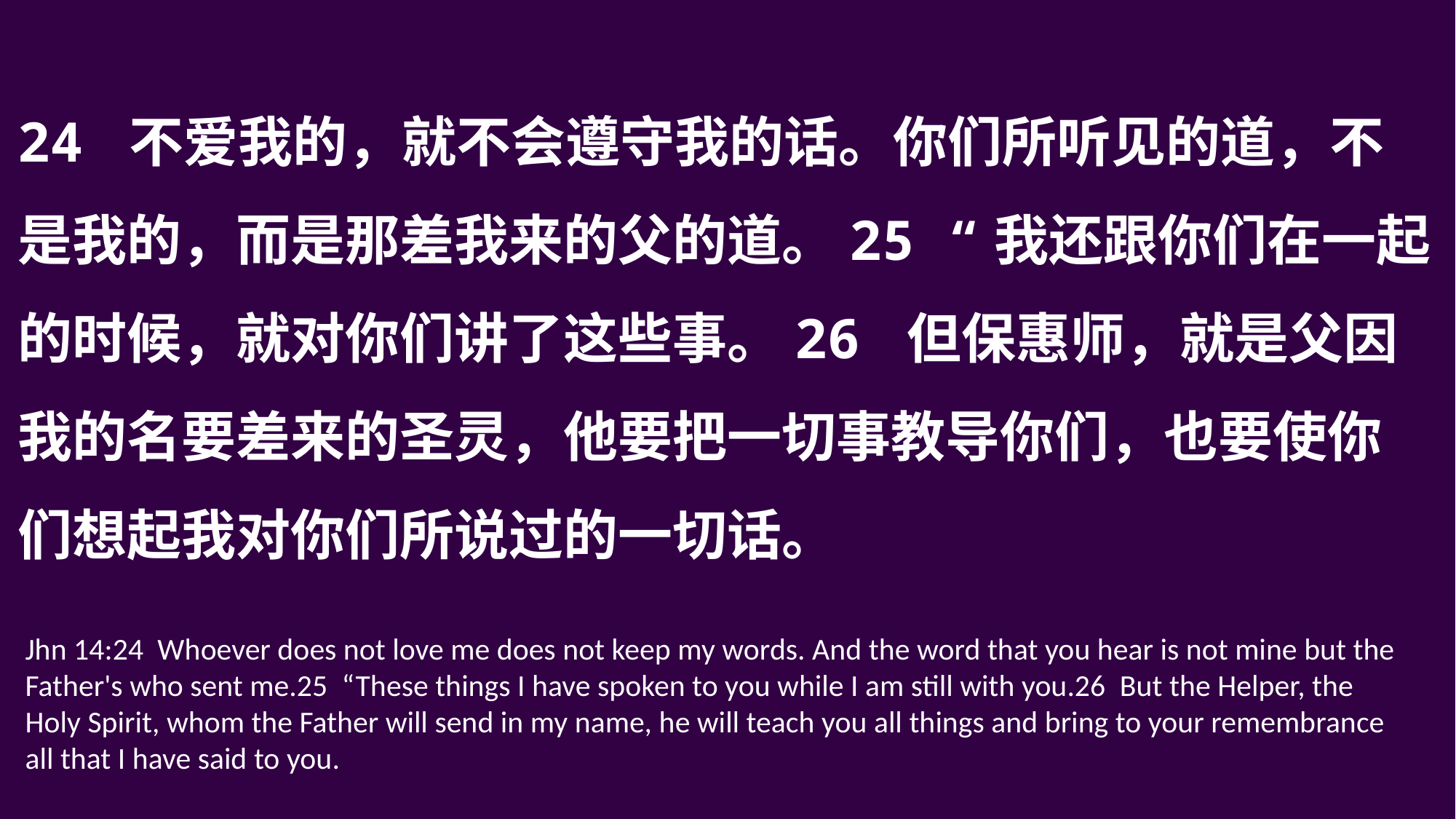

24 不爱我的，就不会遵守我的话。你们所听见的道，不是我的，而是那差我来的父的道。25 “我还跟你们在一起的时候，就对你们讲了这些事。26 但保惠师，就是父因我的名要差来的圣灵，他要把一切事教导你们，也要使你们想起我对你们所说过的一切话。
Jhn 14:24  Whoever does not love me does not keep my words. And the word that you hear is not mine but the Father's who sent me.25  “These things I have spoken to you while I am still with you.26  But the Helper, the Holy Spirit, whom the Father will send in my name, he will teach you all things and bring to your remembrance all that I have said to you.